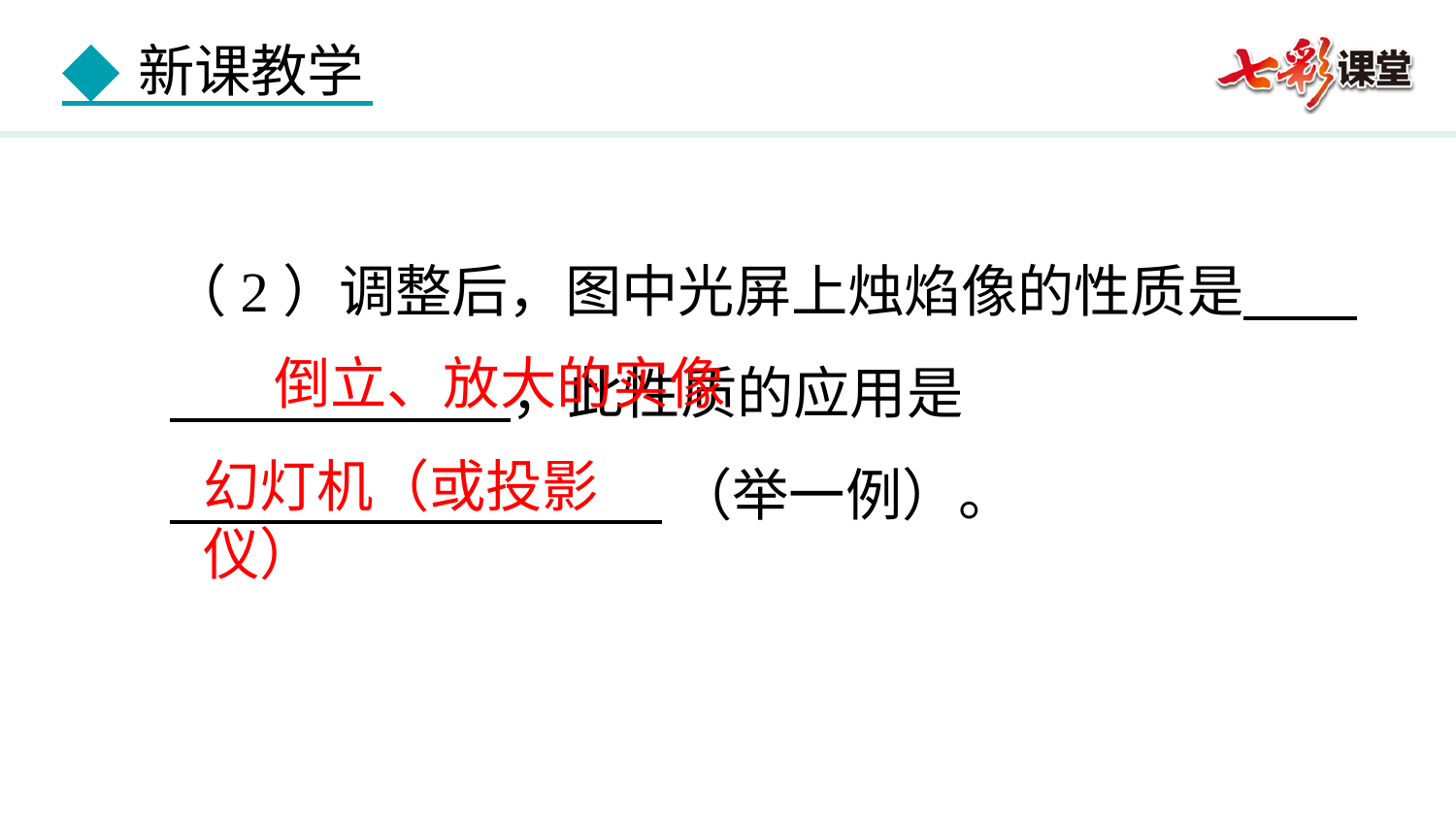

（2）调整后，图中光屏上烛焰像的性质是                                     ，此性质的应用是
                                       （举一例）。
倒立、放大的实像
幻灯机（或投影仪）